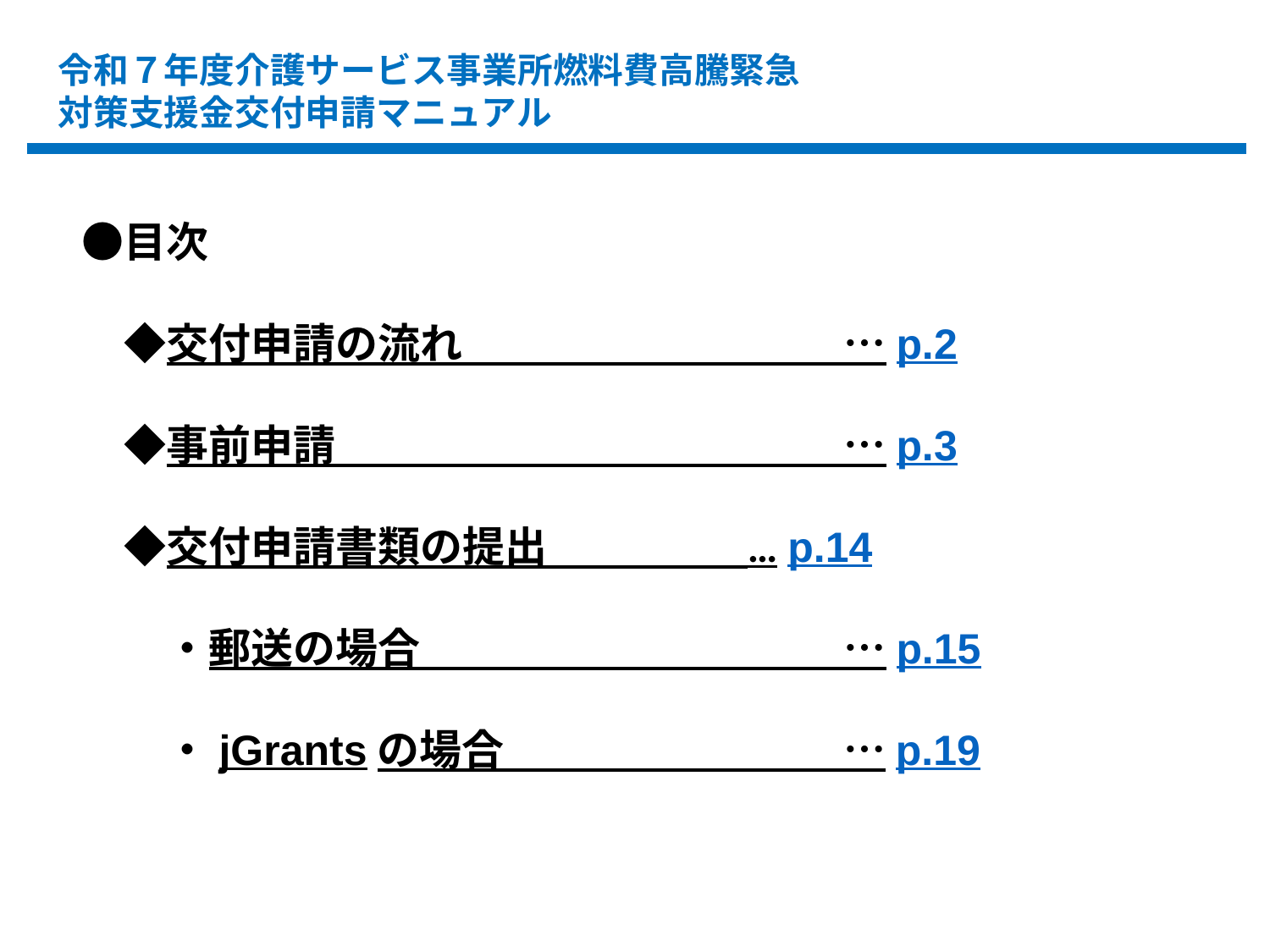

令和７年度介護サービス事業所燃料費高騰緊急対策支援金交付申請マニュアル
　●目次

　　◆交付申請の流れ　　　　　　　　　…p.2

　　◆事前申請　　　　　　　　　　　　…p.3

　　◆交付申請書類の提出                     …p.14

　　　・郵送の場合　　　　　　　　　　…p.15

　　　・jGrantsの場合　　　　　　　　…p.19